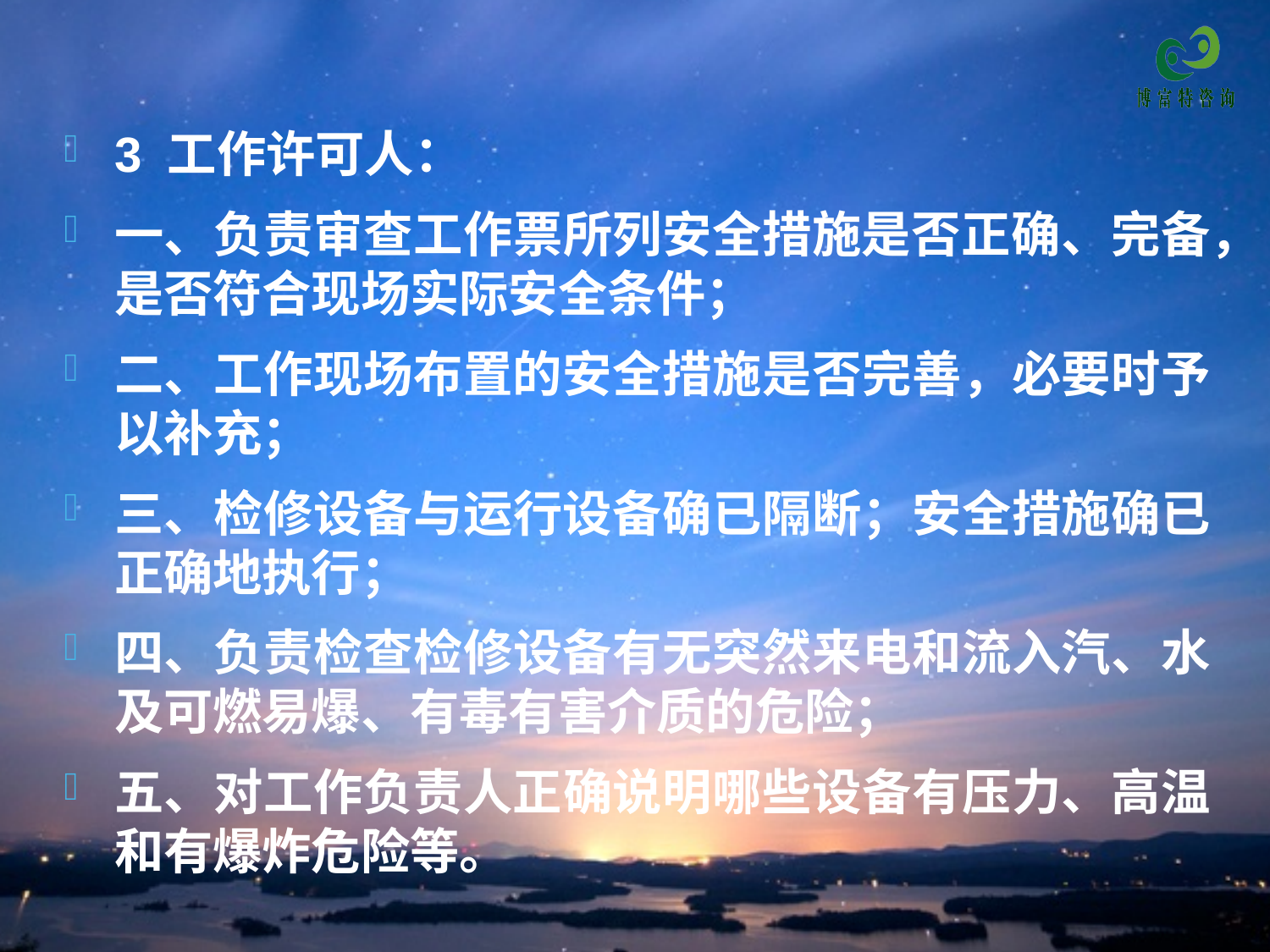

3 工作许可人：
一、负责审查工作票所列安全措施是否正确、完备，是否符合现场实际安全条件；
二、工作现场布置的安全措施是否完善，必要时予以补充；
三、检修设备与运行设备确已隔断；安全措施确已正确地执行；
四、负责检查检修设备有无突然来电和流入汽、水及可燃易爆、有毒有害介质的危险；
五、对工作负责人正确说明哪些设备有压力、高温和有爆炸危险等。